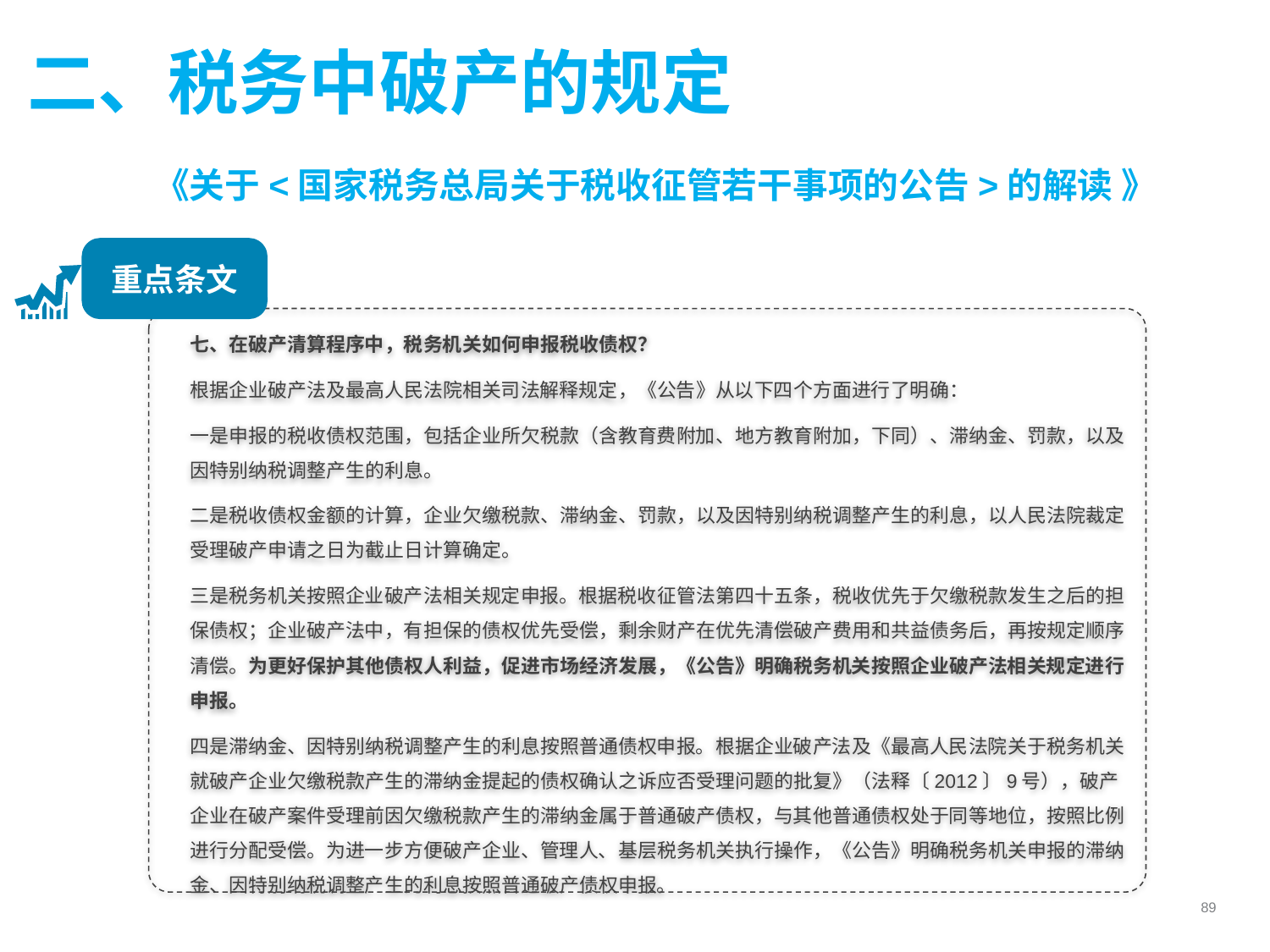

二、税务中破产的规定

《关于<国家税务总局关于税收征管若干事项的公告>的解读 》
重点条文

七、在破产清算程序中，税务机关如何申报税收债权？
根据企业破产法及最高人民法院相关司法解释规定，《公告》从以下四个方面进行了明确：
一是申报的税收债权范围，包括企业所欠税款（含教育费附加、地方教育附加，下同）、滞纳金、罚款，以及因特别纳税调整产生的利息。
二是税收债权金额的计算，企业欠缴税款、滞纳金、罚款，以及因特别纳税调整产生的利息，以人民法院裁定受理破产申请之日为截止日计算确定。
三是税务机关按照企业破产法相关规定申报。根据税收征管法第四十五条，税收优先于欠缴税款发生之后的担保债权；企业破产法中，有担保的债权优先受偿，剩余财产在优先清偿破产费用和共益债务后，再按规定顺序清偿。为更好保护其他债权人利益，促进市场经济发展，《公告》明确税务机关按照企业破产法相关规定进行申报。
四是滞纳金、因特别纳税调整产生的利息按照普通债权申报。根据企业破产法及《最高人民法院关于税务机关就破产企业欠缴税款产生的滞纳金提起的债权确认之诉应否受理问题的批复》（法释〔2012〕9号），破产企业在破产案件受理前因欠缴税款产生的滞纳金属于普通破产债权，与其他普通债权处于同等地位，按照比例进行分配受偿。为进一步方便破产企业、管理人、基层税务机关执行操作，《公告》明确税务机关申报的滞纳金、因特别纳税调整产生的利息按照普通破产债权申报。

89